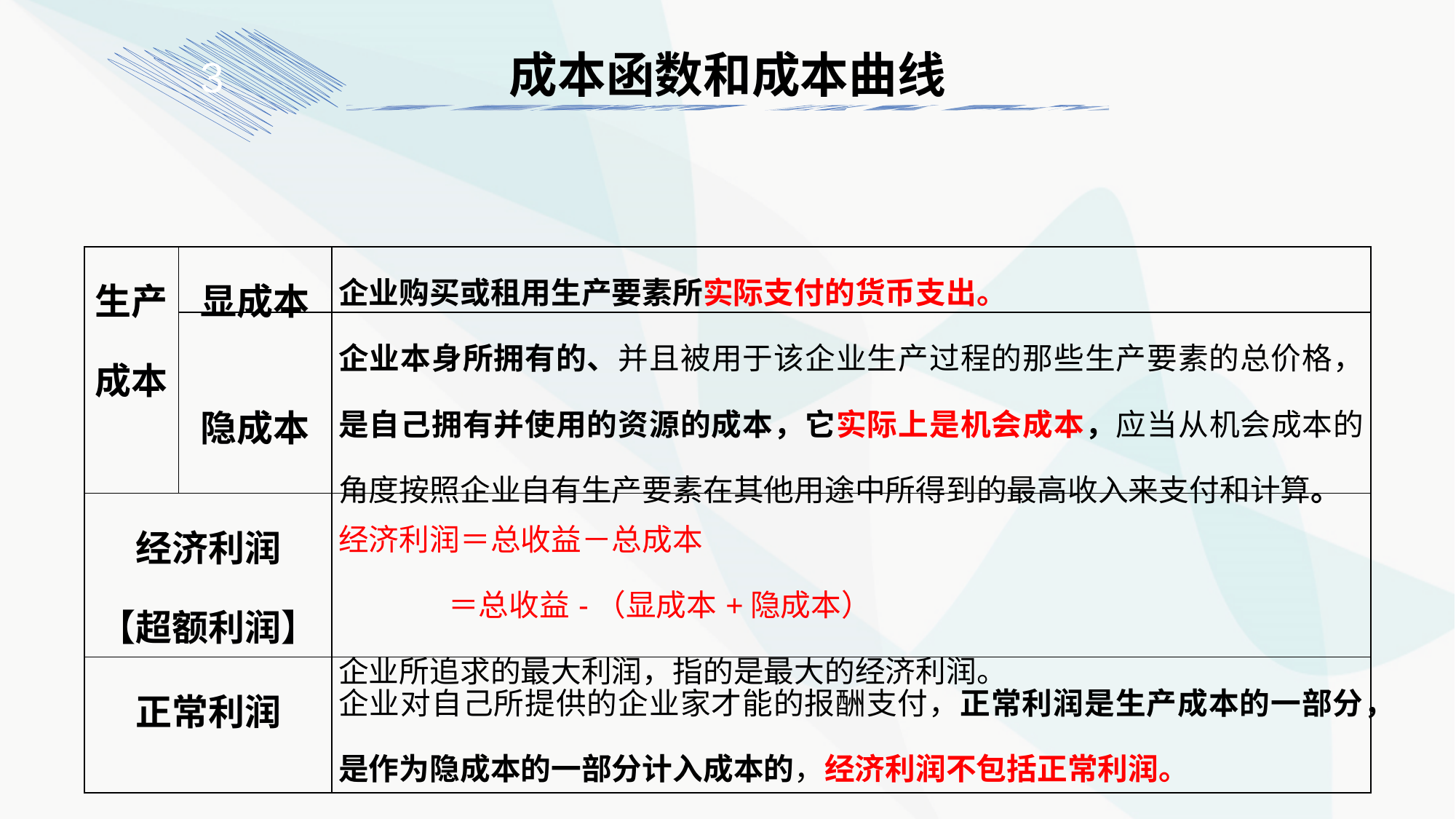

成本函数和成本曲线
3
| 生产成本 | 显成本 | 企业购买或租用生产要素所实际支付的货币支出。 |
| --- | --- | --- |
|  | 隐成本 | 企业本身所拥有的、并且被用于该企业生产过程的那些生产要素的总价格，是自己拥有并使用的资源的成本，它实际上是机会成本，应当从机会成本的角度按照企业自有生产要素在其他用途中所得到的最高收入来支付和计算。 |
| 经济利润 【超额利润】 |  | 经济利润＝总收益－总成本 ＝总收益-（显成本+隐成本） 企业所追求的最大利润，指的是最大的经济利润。 |
| 正常利润 |  | 企业对自己所提供的企业家才能的报酬支付，正常利润是生产成本的一部分，是作为隐成本的一部分计入成本的，经济利润不包括正常利润。 |